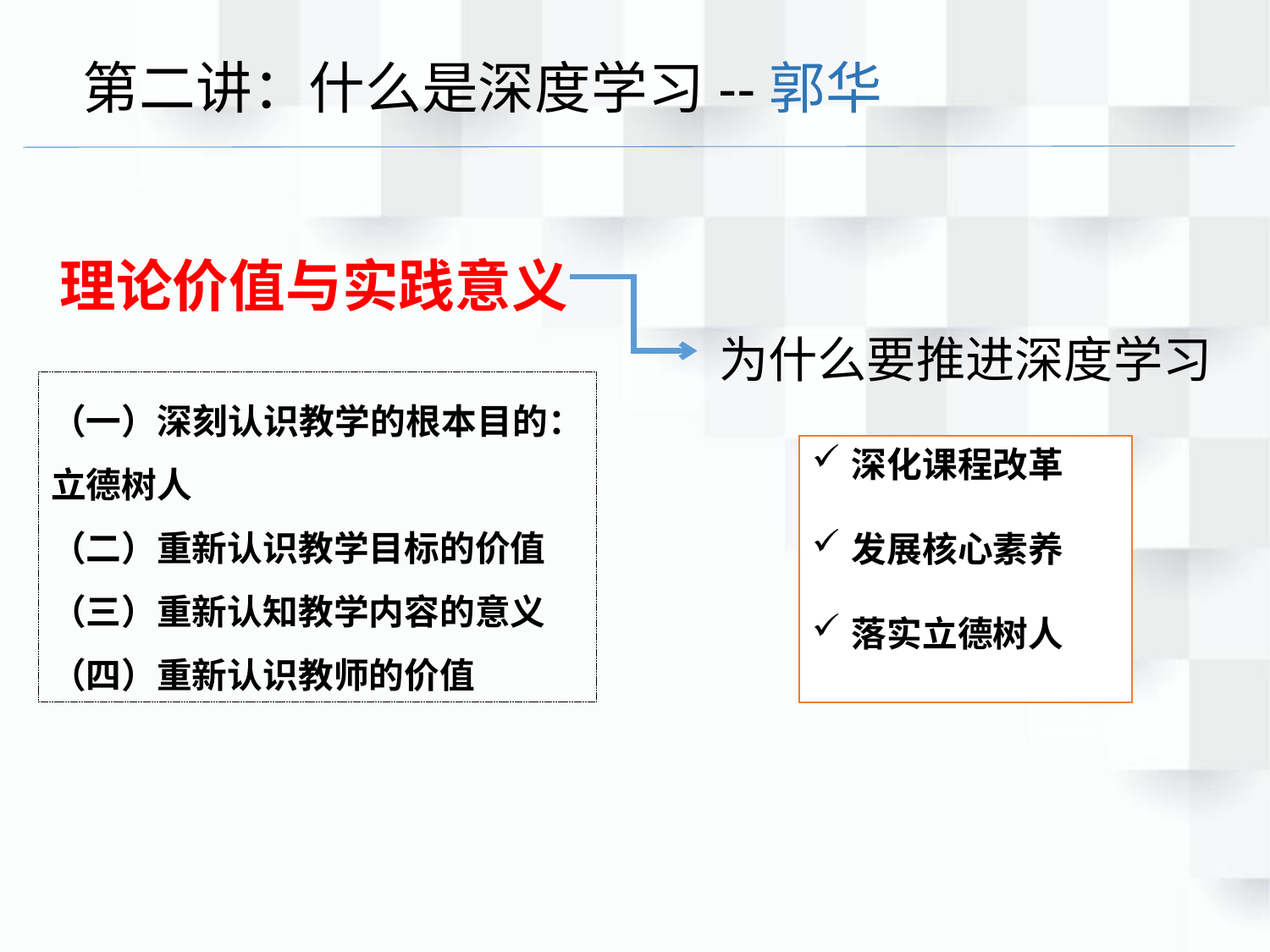

第二讲：什么是深度学习--郭华
理论价值与实践意义

为什么要推进深度学习
（一）深刻认识教学的根本目的：立德树人
（二）重新认识教学目标的价值
（三）重新认知教学内容的意义
（四）重新认识教师的价值
深化课程改革

发展核心素养

落实立德树人